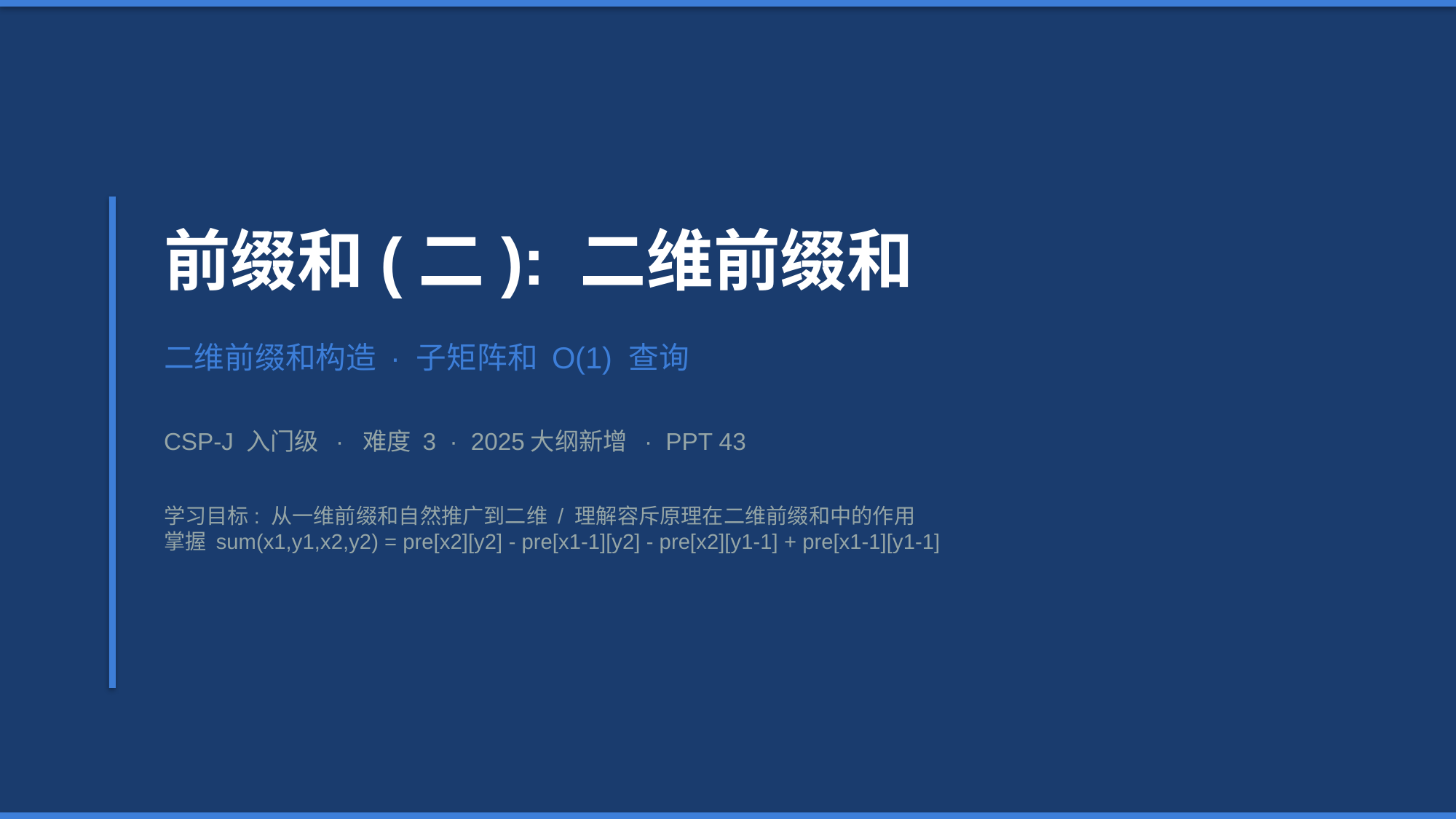

前缀和(二): 二维前缀和
二维前缀和构造 · 子矩阵和 O(1) 查询
CSP-J 入门级  ·  难度 3  ·  2025大纲新增  ·  PPT 43
学习目标: 从一维前缀和自然推广到二维 / 理解容斥原理在二维前缀和中的作用
掌握 sum(x1,y1,x2,y2) = pre[x2][y2] - pre[x1-1][y2] - pre[x2][y1-1] + pre[x1-1][y1-1]